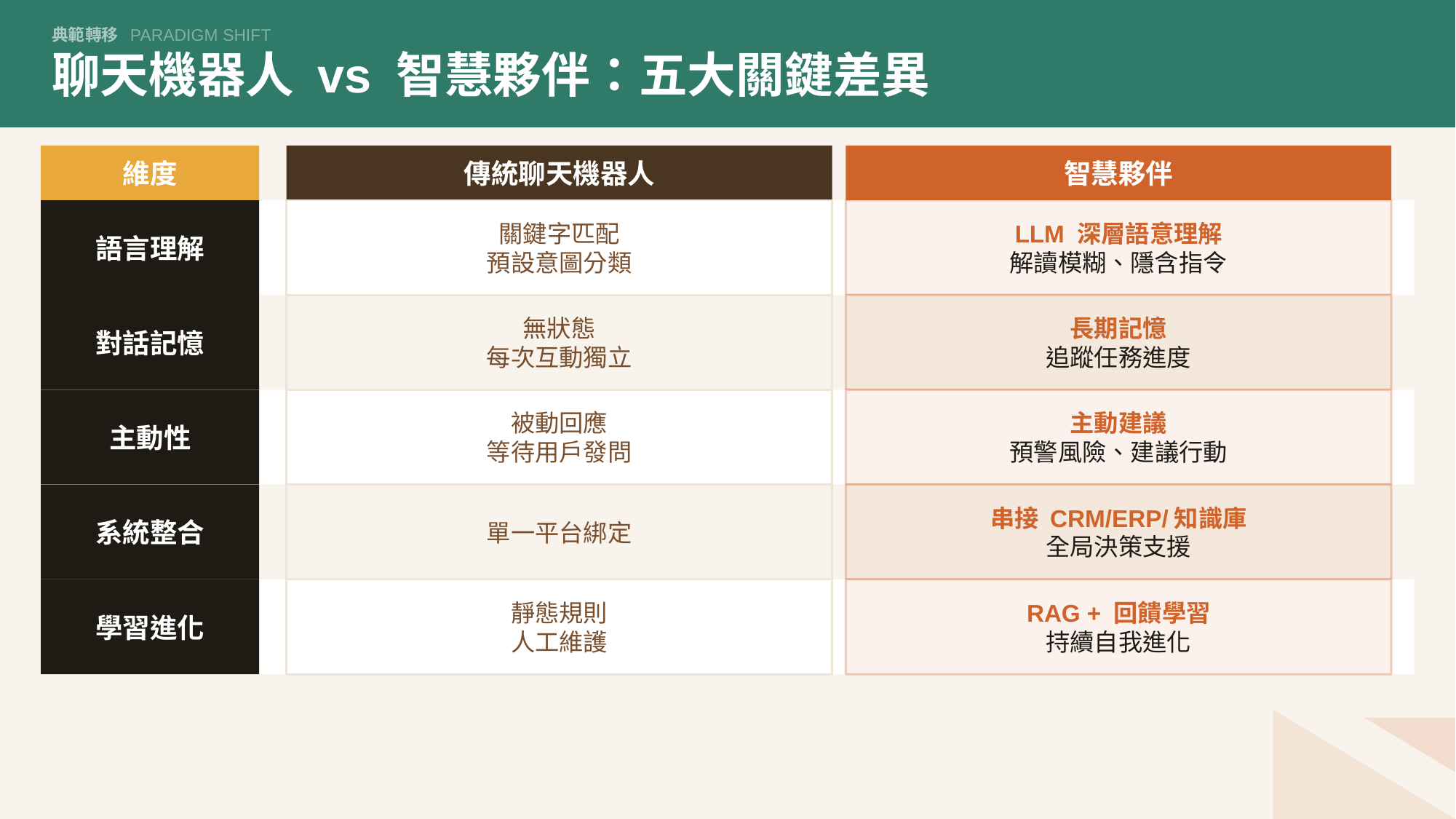

典範轉移  PARADIGM SHIFT
聊天機器人 vs 智慧夥伴：五大關鍵差異
維度
傳統聊天機器人
智慧夥伴

語言理解
關鍵字匹配
預設意圖分類
LLM 深層語意理解
解讀模糊、隱含指令

對話記憶
無狀態
每次互動獨立
長期記憶
追蹤任務進度

主動性
被動回應
等待用戶發問
主動建議
預警風險、建議行動

系統整合
單一平台綁定
串接 CRM/ERP/知識庫
全局決策支援

學習進化
靜態規則
人工維護
RAG + 回饋學習
持續自我進化